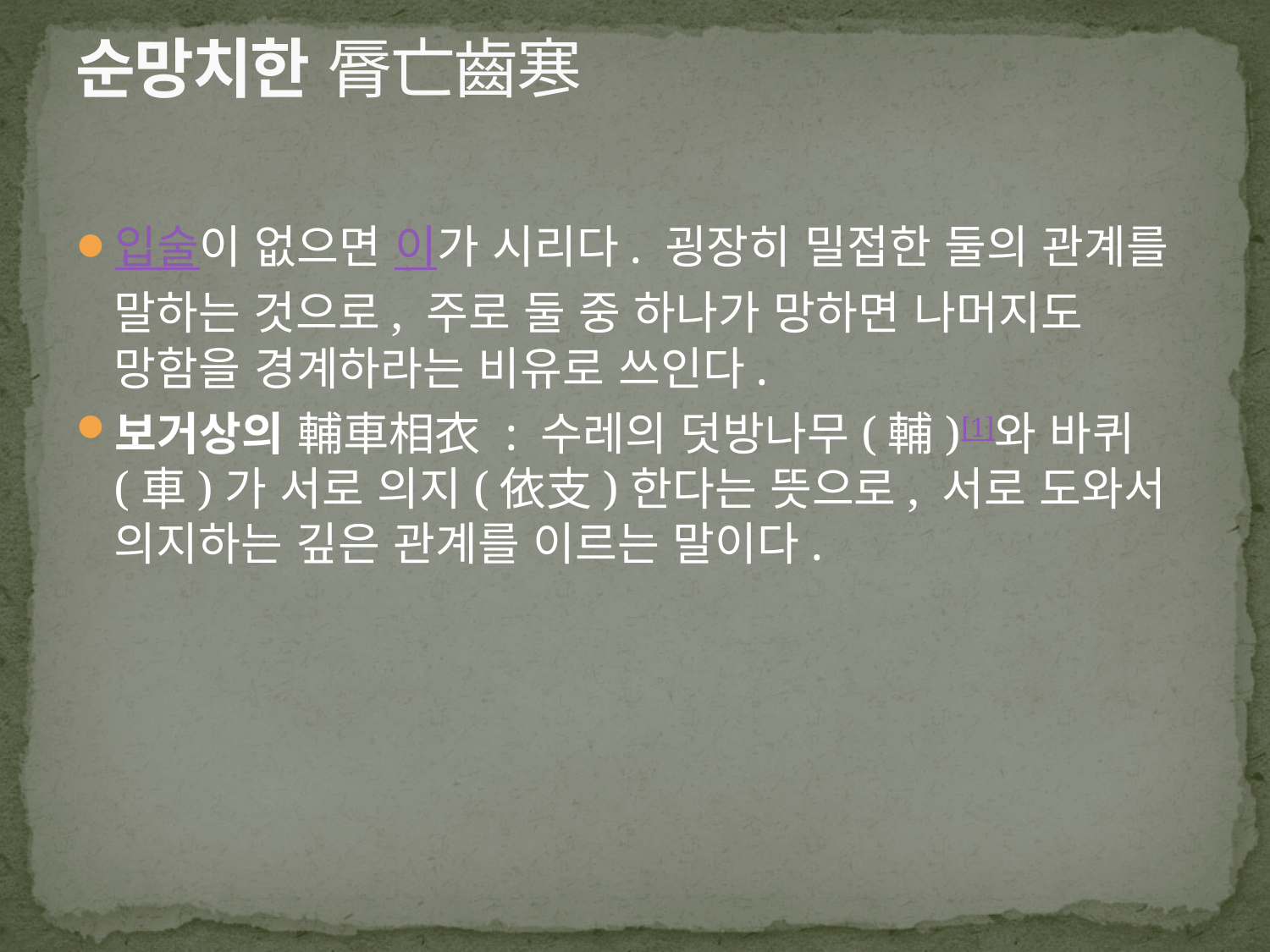

# 순망치한 脣亡齒寒
입술이 없으면 이가 시리다. 굉장히 밀접한 둘의 관계를 말하는 것으로, 주로 둘 중 하나가 망하면 나머지도 망함을 경계하라는 비유로 쓰인다.
보거상의 輔車相衣 : 수레의 덧방나무(輔)[1]와 바퀴(車)가 서로 의지(依支)한다는 뜻으로, 서로 도와서 의지하는 깊은 관계를 이르는 말이다.